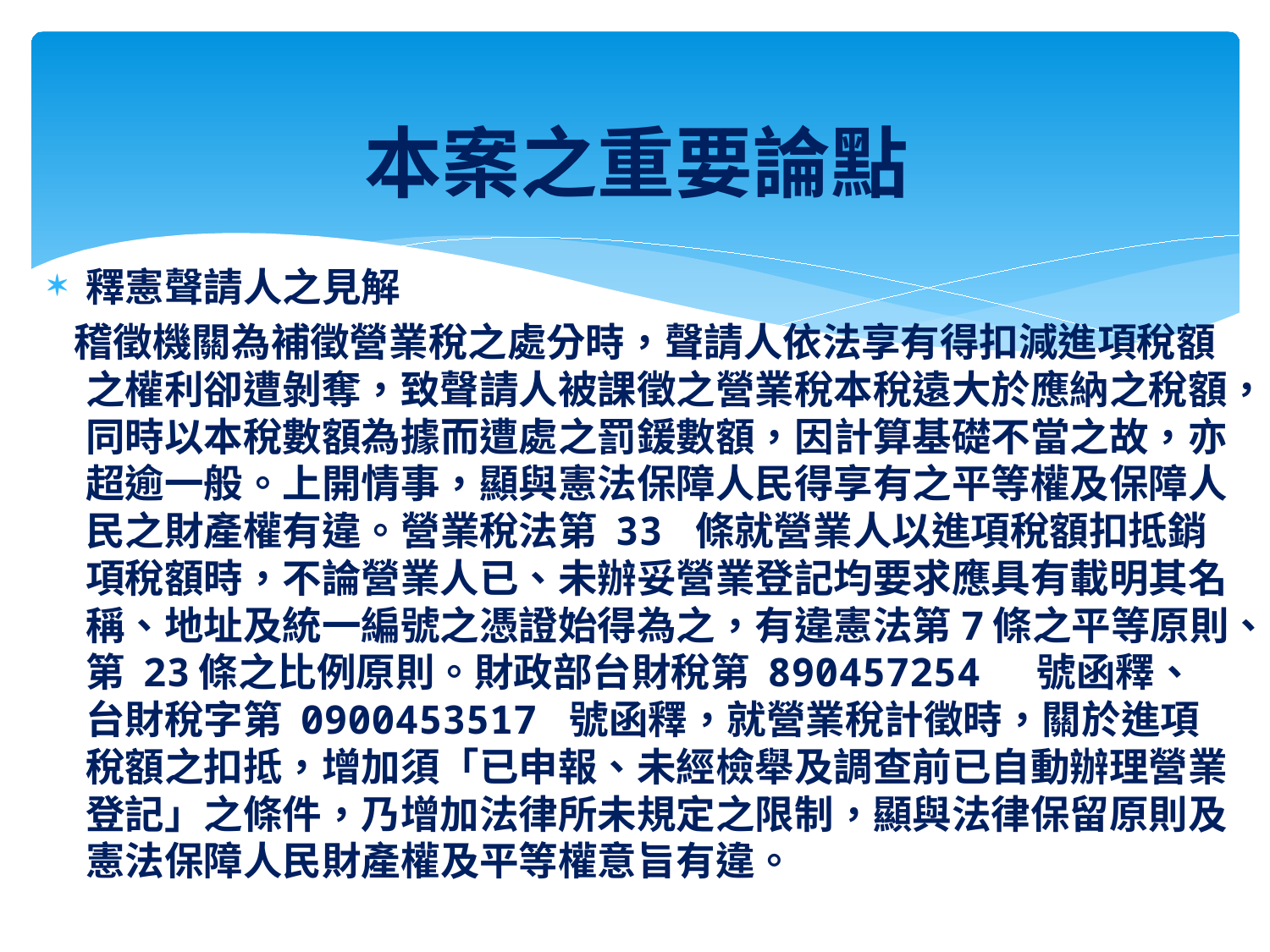

# 本案之重要論點
釋憲聲請人之見解
  稽徵機關為補徵營業稅之處分時，聲請人依法享有得扣減進項稅額之權利卻遭剝奪，致聲請人被課徵之營業稅本稅遠大於應納之稅額，同時以本稅數額為據而遭處之罰鍰數額，因計算基礎不當之故，亦超逾一般。上開情事，顯與憲法保障人民得享有之平等權及保障人民之財產權有違。營業稅法第 33 條就營業人以進項稅額扣抵銷項稅額時，不論營業人已、未辦妥營業登記均要求應具有載明其名稱、地址及統一編號之憑證始得為之，有違憲法第7條之平等原則、第 23條之比例原則。財政部台財稅第 890457254  號函釋、台財稅字第 0900453517 號函釋，就營業稅計徵時，關於進項稅額之扣抵，增加須「已申報、未經檢舉及調查前已自動辦理營業登記」之條件，乃增加法律所未規定之限制，顯與法律保留原則及憲法保障人民財產權及平等權意旨有違。